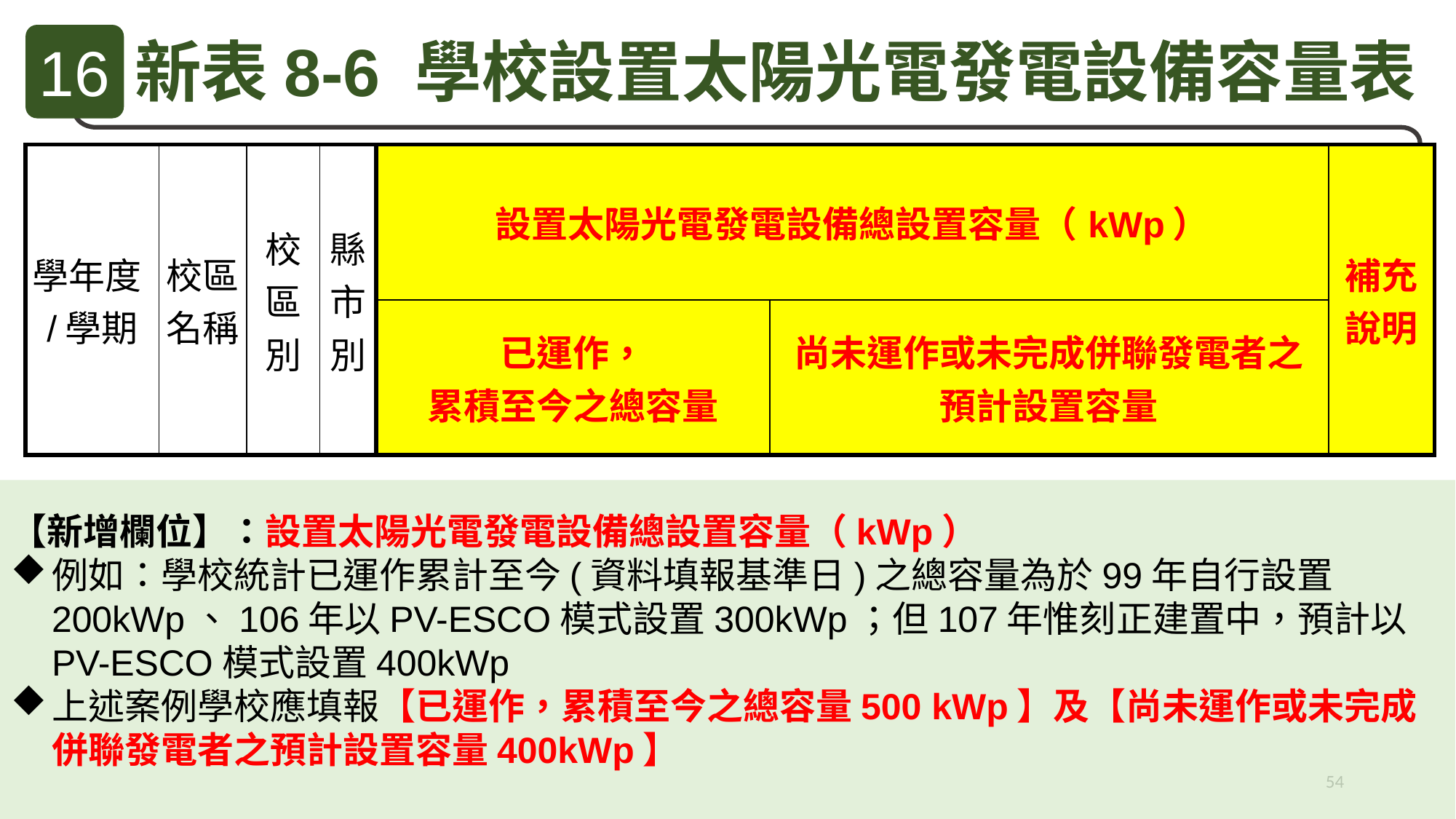

16
新表8-6 學校設置太陽光電發電設備容量表

| 學年度/學期 | 校區名稱 | 校區別 | 縣市別 | 設置太陽光電發電設備總設置容量（kWp） |  | 補充說明 |
| --- | --- | --- | --- | --- | --- | --- |
|  |  |  |  | 已運作， 累積至今之總容量 | 尚未運作或未完成併聯發電者之 預計設置容量 |  |

【新增欄位】：設置太陽光電發電設備總設置容量（kWp）
例如：學校統計已運作累計至今(資料填報基準日)之總容量為於99年自行設置200kWp、106年以PV-ESCO模式設置300kWp；但107年惟刻正建置中，預計以PV-ESCO模式設置400kWp
上述案例學校應填報【已運作，累積至今之總容量500 kWp】及【尚未運作或未完成併聯發電者之預計設置容量400kWp】
54